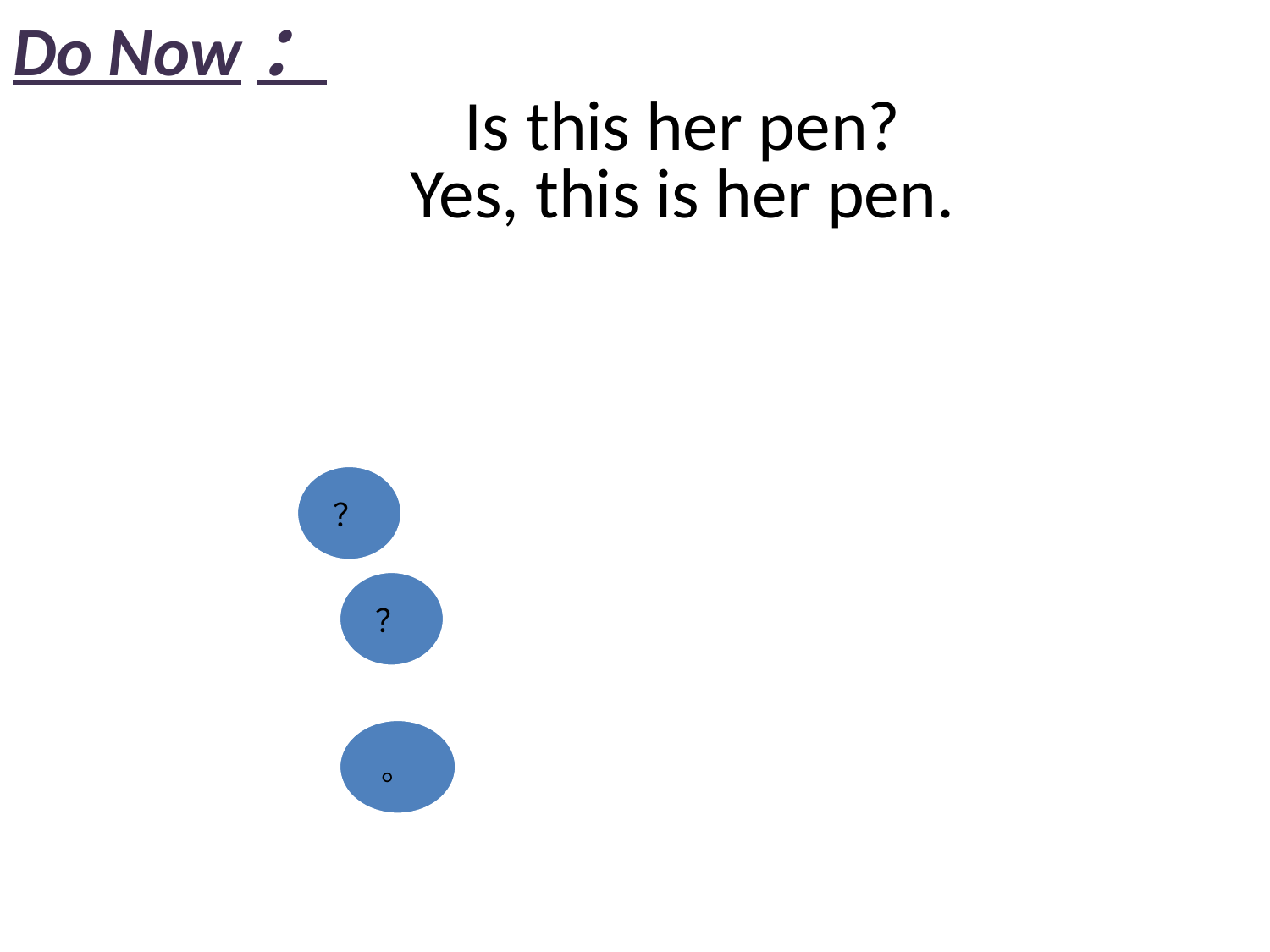

Do Now：
Is this her pen?
Yes, this is her pen.
是
吗
她的
这
笔
？
是
吗
她的
这
笔
？
是
她的
这
笔
。
，
是